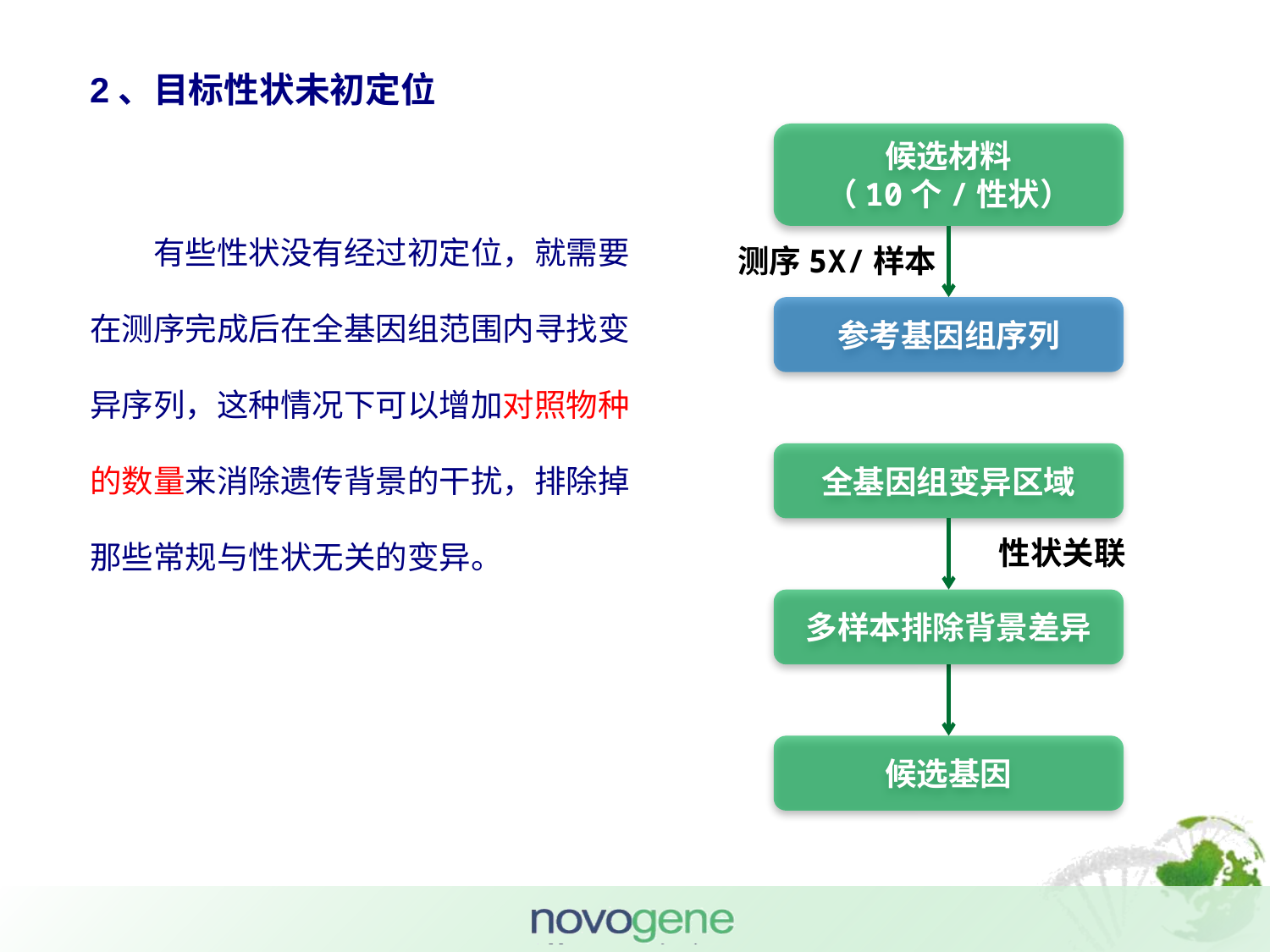

2、目标性状未初定位

有些性状没有经过初定位，就需要在测序完成后在全基因组范围内寻找变异序列，这种情况下可以增加对照物种的数量来消除遗传背景的干扰，排除掉那些常规与性状无关的变异。
候选材料
（10个/性状）
测序5X/样本
参考基因组序列
全基因组变异区域
性状关联
候选基因
多样本排除背景差异